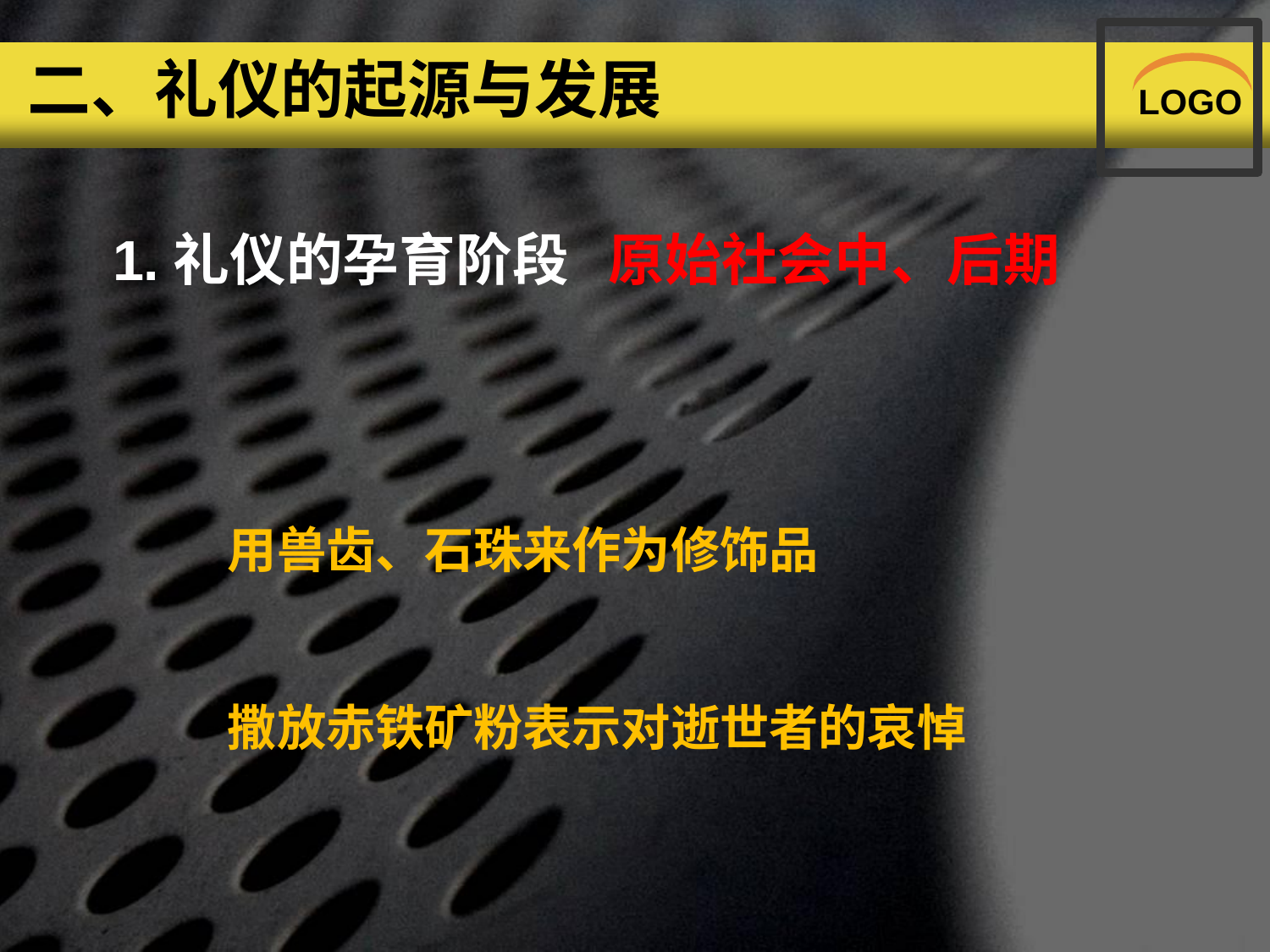

# 二、礼仪的起源与发展

LOGO

1.礼仪的孕育阶段 原始社会中、后期

用兽齿、石珠来作为修饰品

撒放赤铁矿粉表示对逝世者的哀悼